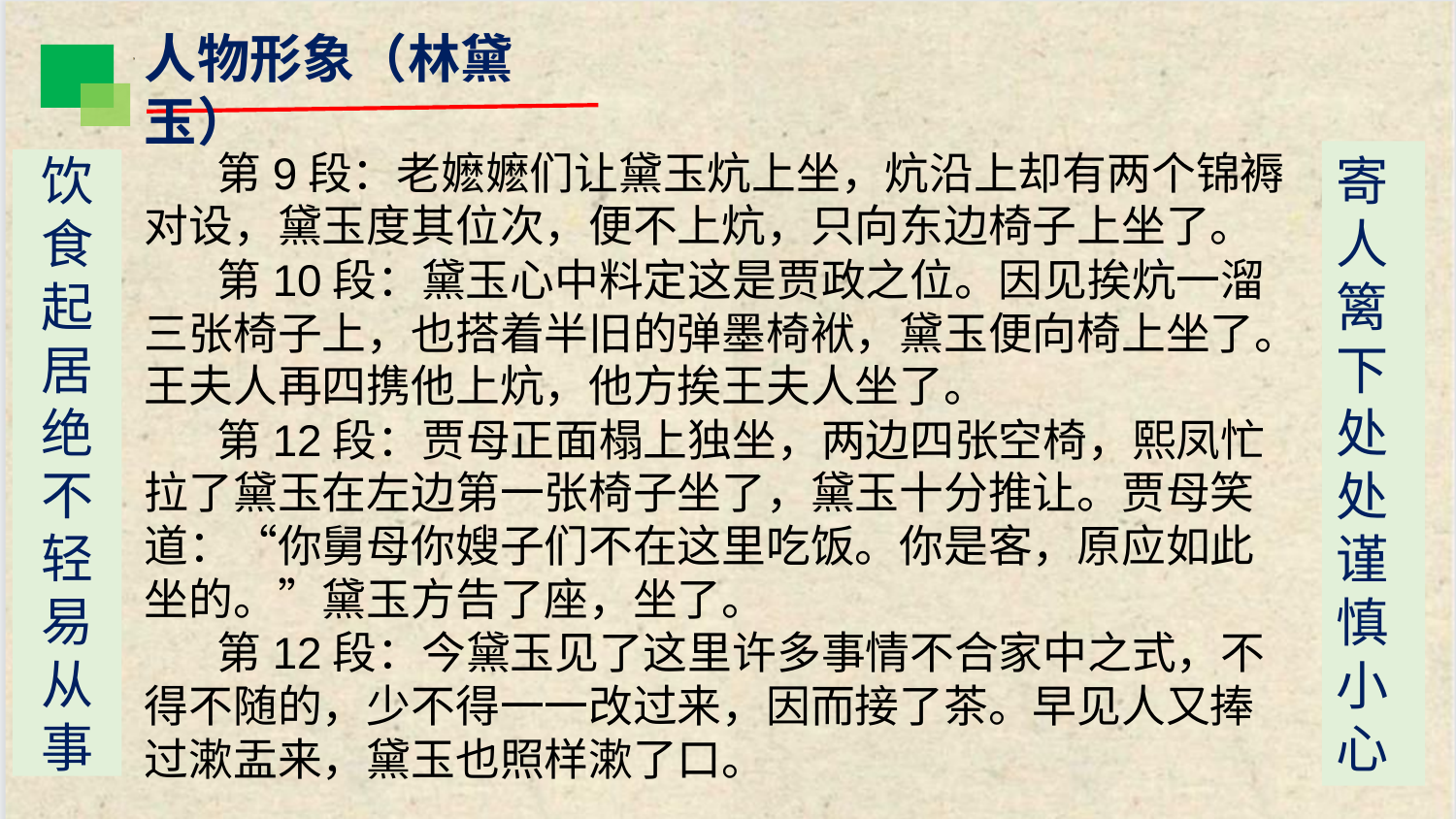

人物形象（林黛玉）

第9段：老嬷嬷们让黛玉炕上坐，炕沿上却有两个锦褥对设，黛玉度其位次，便不上炕，只向东边椅子上坐了。
第10段：黛玉心中料定这是贾政之位。因见挨炕一溜三张椅子上，也搭着半旧的弹墨椅袱，黛玉便向椅上坐了。王夫人再四携他上炕，他方挨王夫人坐了。
第12段：贾母正面榻上独坐，两边四张空椅，熙凤忙拉了黛玉在左边第一张椅子坐了，黛玉十分推让。贾母笑道：“你舅母你嫂子们不在这里吃饭。你是客，原应如此坐的。”黛玉方告了座，坐了。
第12段：今黛玉见了这里许多事情不合家中之式，不得不随的，少不得一一改过来，因而接了茶。早见人又捧过漱盂来，黛玉也照样漱了口。
寄人篱下处处谨慎小心
饮食起居
绝
不
轻
易
从
事